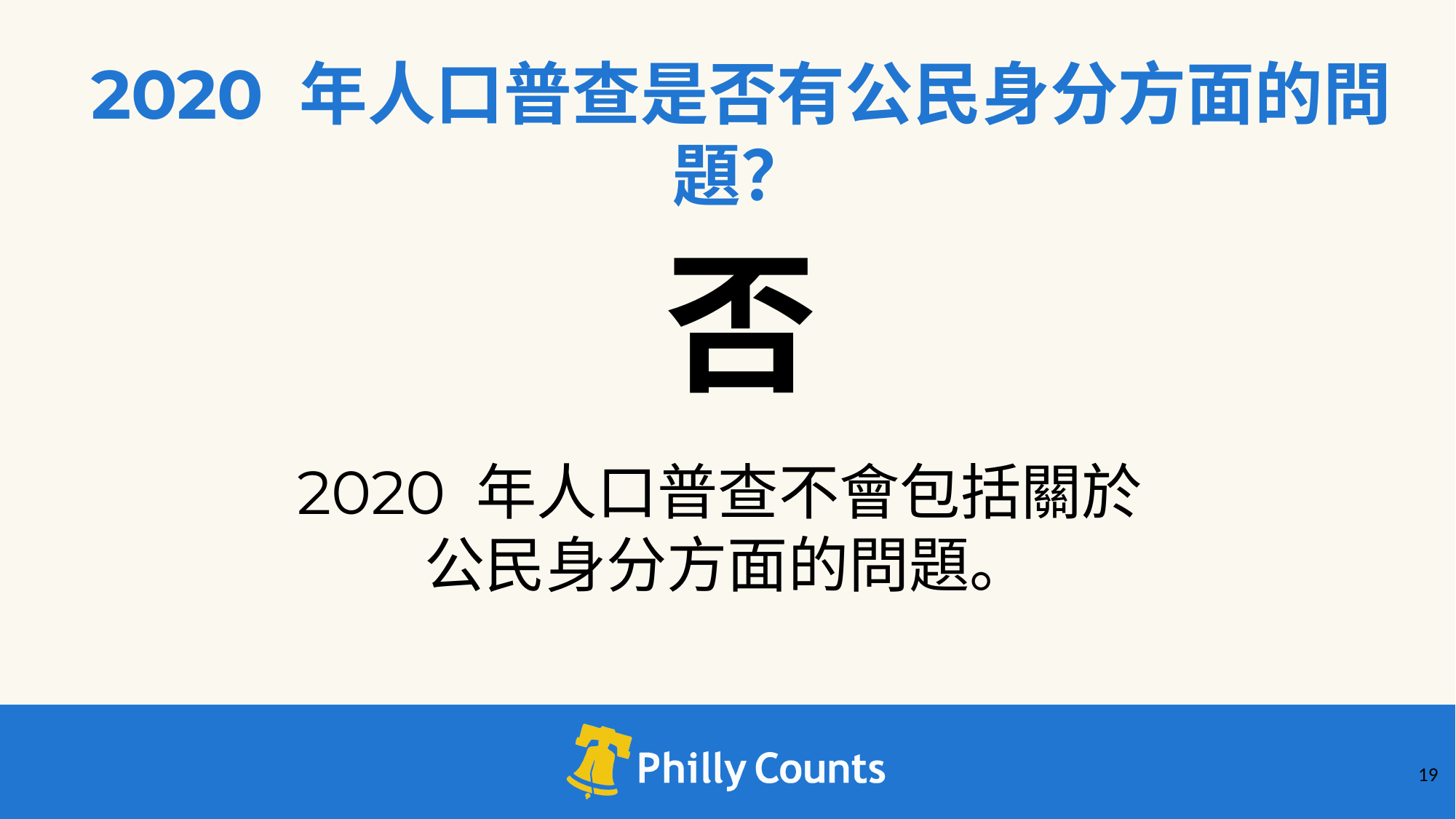

2020 年人口普查是否有公民身分方面的問題？
否
2020 年人口普查不會包括關於
公民身分方面的問題。
19